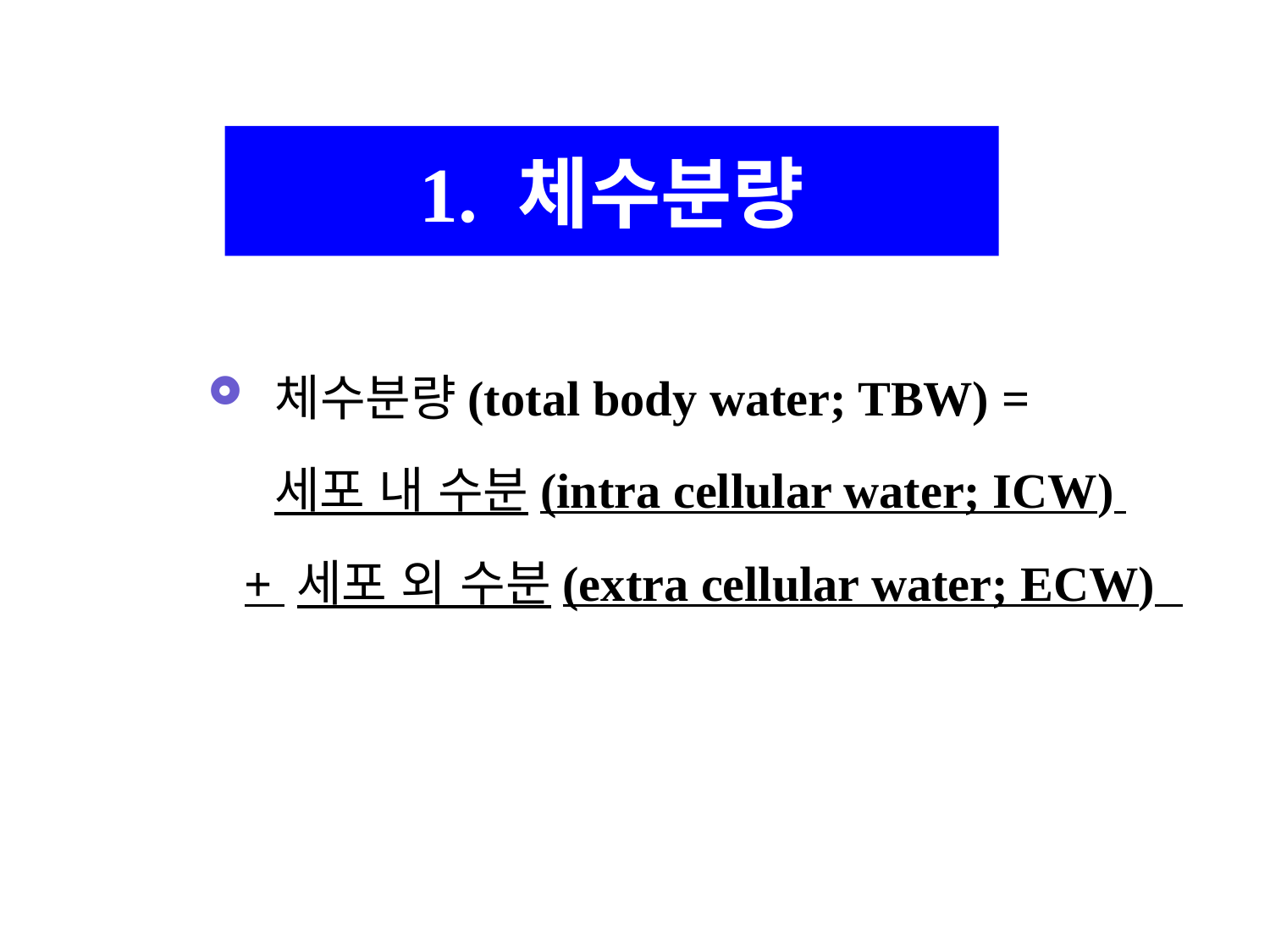

1. 체수분량
체수분량(total body water; TBW) =
    세포 내 수분(intra cellular water; ICW)
   + 세포 외 수분(extra cellular water; ECW)